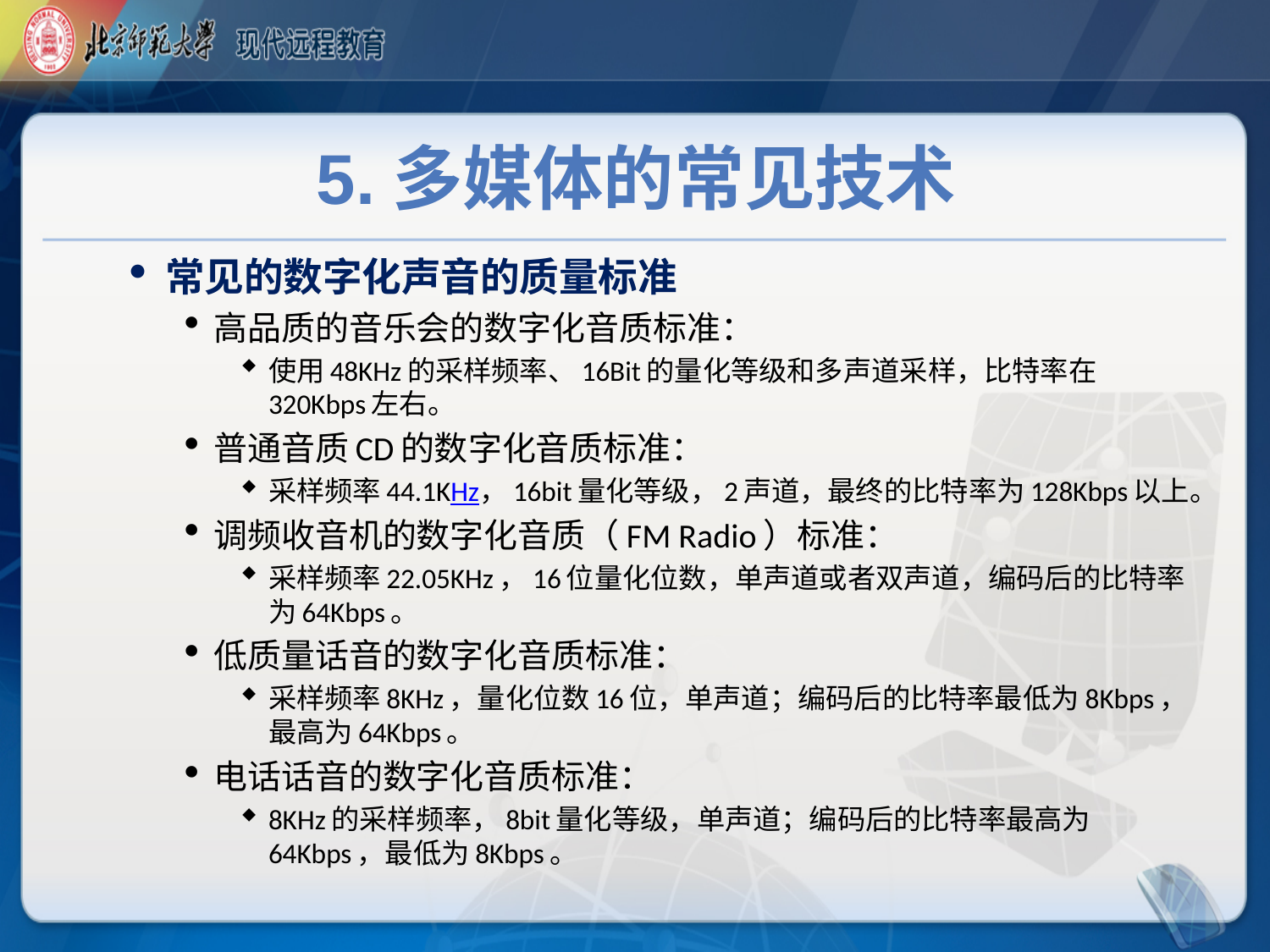

# 5.多媒体的常见技术
常见的数字化声音的质量标准
高品质的音乐会的数字化音质标准：
使用48KHz的采样频率、16Bit的量化等级和多声道采样，比特率在320Kbps左右。
普通音质CD的数字化音质标准：
采样频率44.1KHz，16bit量化等级，2声道，最终的比特率为128Kbps以上。
调频收音机的数字化音质（FM Radio）标准：
采样频率22.05KHz，16位量化位数，单声道或者双声道，编码后的比特率为64Kbps。
低质量话音的数字化音质标准：
采样频率8KHz，量化位数16位，单声道；编码后的比特率最低为8Kbps，最高为64Kbps。
电话话音的数字化音质标准：
8KHz的采样频率，8bit量化等级，单声道；编码后的比特率最高为64Kbps，最低为8Kbps。